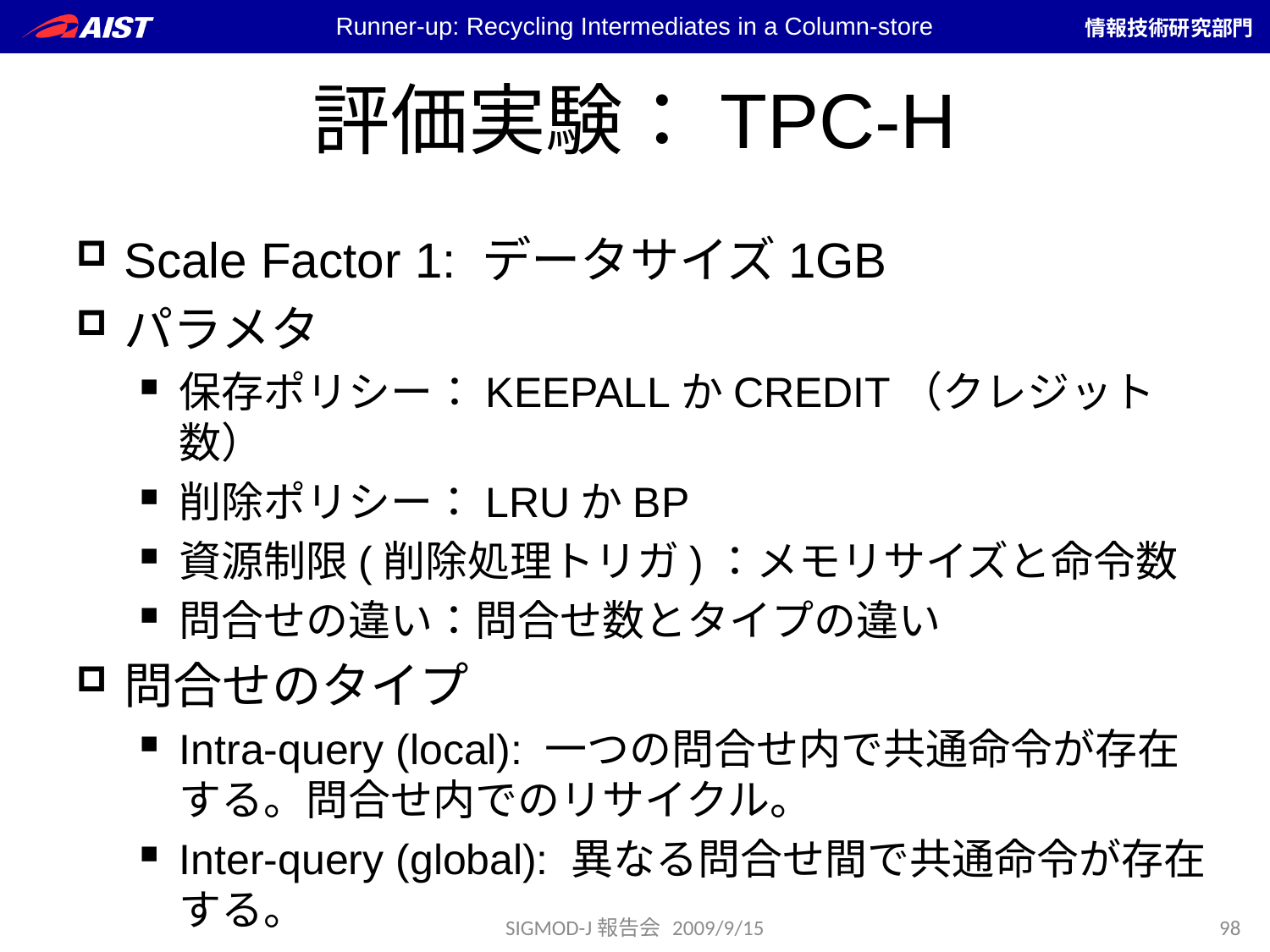

Runner-up: Recycling Intermediates in a Column-store
# 評価実験：TPC-H
Scale Factor 1: データサイズ1GB
パラメタ
保存ポリシー：KEEPALLかCREDIT（クレジット数）
削除ポリシー：LRUかBP
資源制限(削除処理トリガ)：メモリサイズと命令数
問合せの違い：問合せ数とタイプの違い
問合せのタイプ
Intra-query (local): 一つの問合せ内で共通命令が存在する。問合せ内でのリサイクル。
Inter-query (global): 異なる問合せ間で共通命令が存在する。

SIGMOD-J報告会 2009/9/15
98